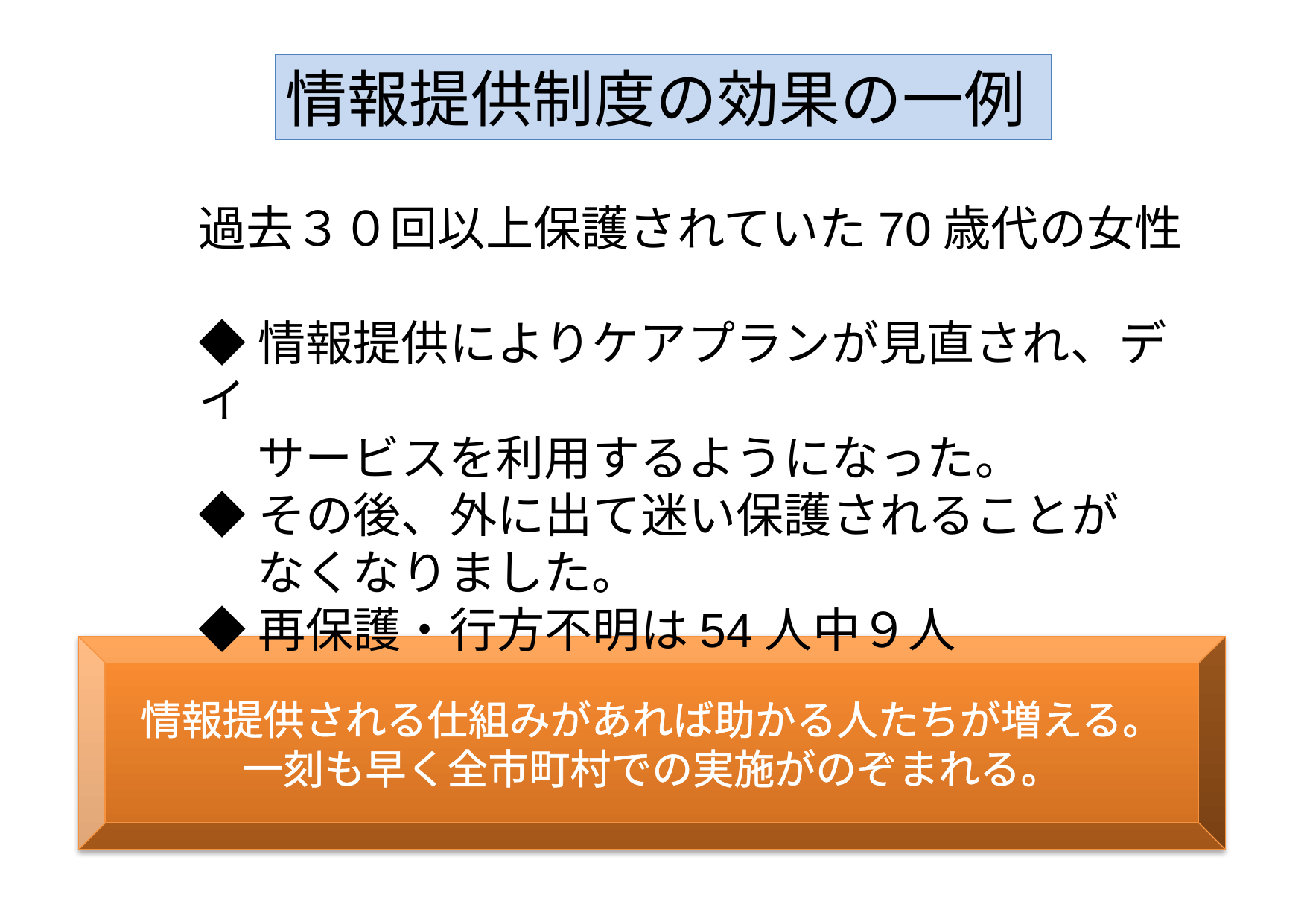

情報提供制度の効果の一例
過去３０回以上保護されていた70歳代の女性

◆情報提供によりケアプランが見直され、デイ
　 サービスを利用するようになった。
◆その後、外に出て迷い保護されることが
　 なくなりました。
◆再保護・行方不明は54人中９人
情報提供される仕組みがあれば助かる人たちが増える。
一刻も早く全市町村での実施がのぞまれる。